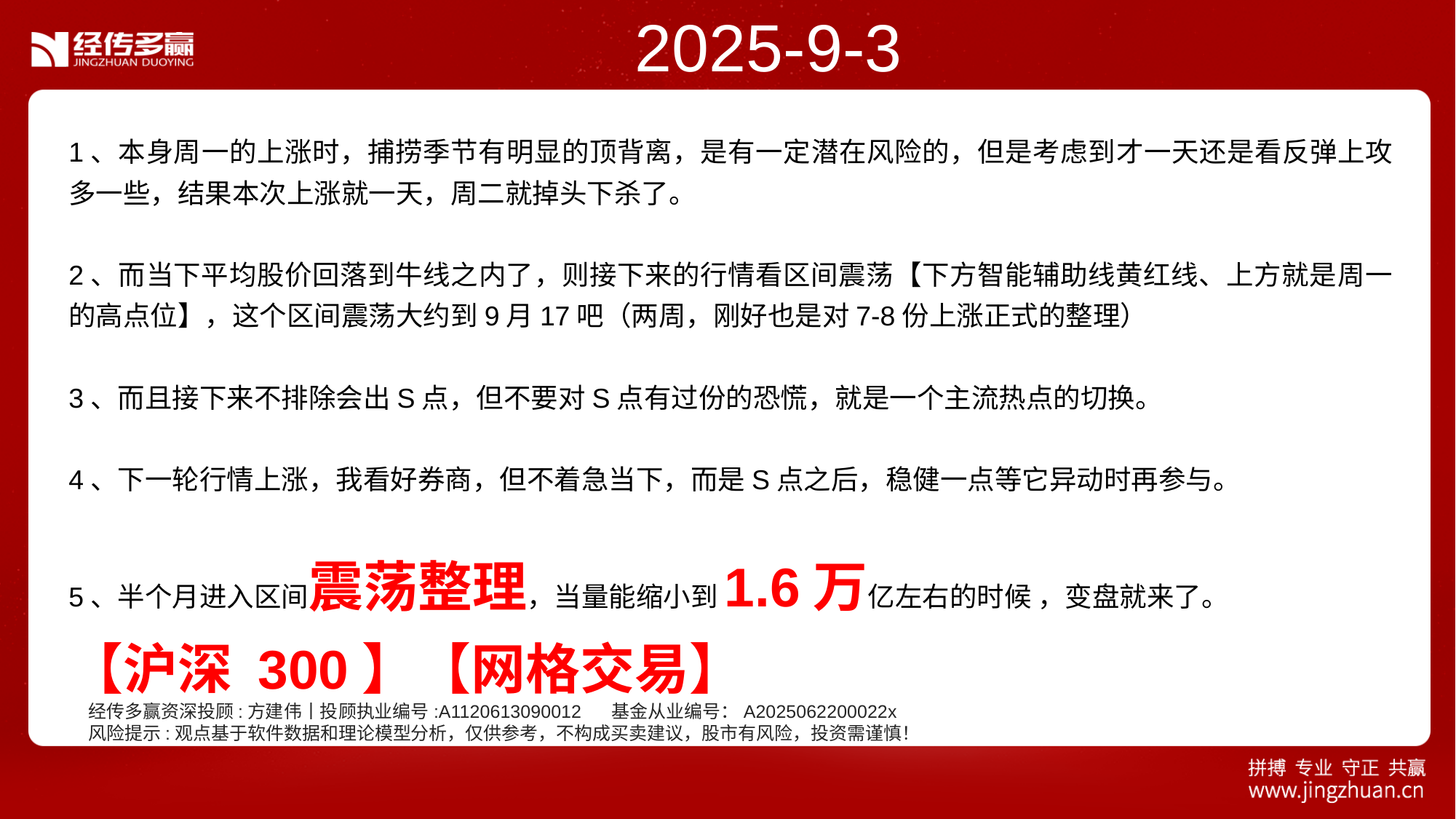

2025-9-3
1、本身周一的上涨时，捕捞季节有明显的顶背离，是有一定潜在风险的，但是考虑到才一天还是看反弹上攻多一些，结果本次上涨就一天，周二就掉头下杀了。

2、而当下平均股价回落到牛线之内了，则接下来的行情看区间震荡【下方智能辅助线黄红线、上方就是周一的高点位】，这个区间震荡大约到9月17吧（两周，刚好也是对7-8份上涨正式的整理）

3、而且接下来不排除会出S点，但不要对S点有过份的恐慌，就是一个主流热点的切换。

4、下一轮行情上涨，我看好券商，但不着急当下，而是S点之后，稳健一点等它异动时再参与。

5、半个月进入区间震荡整理，当量能缩小到1.6万亿左右的时候 ，变盘就来了。
【沪深 300】【网格交易】